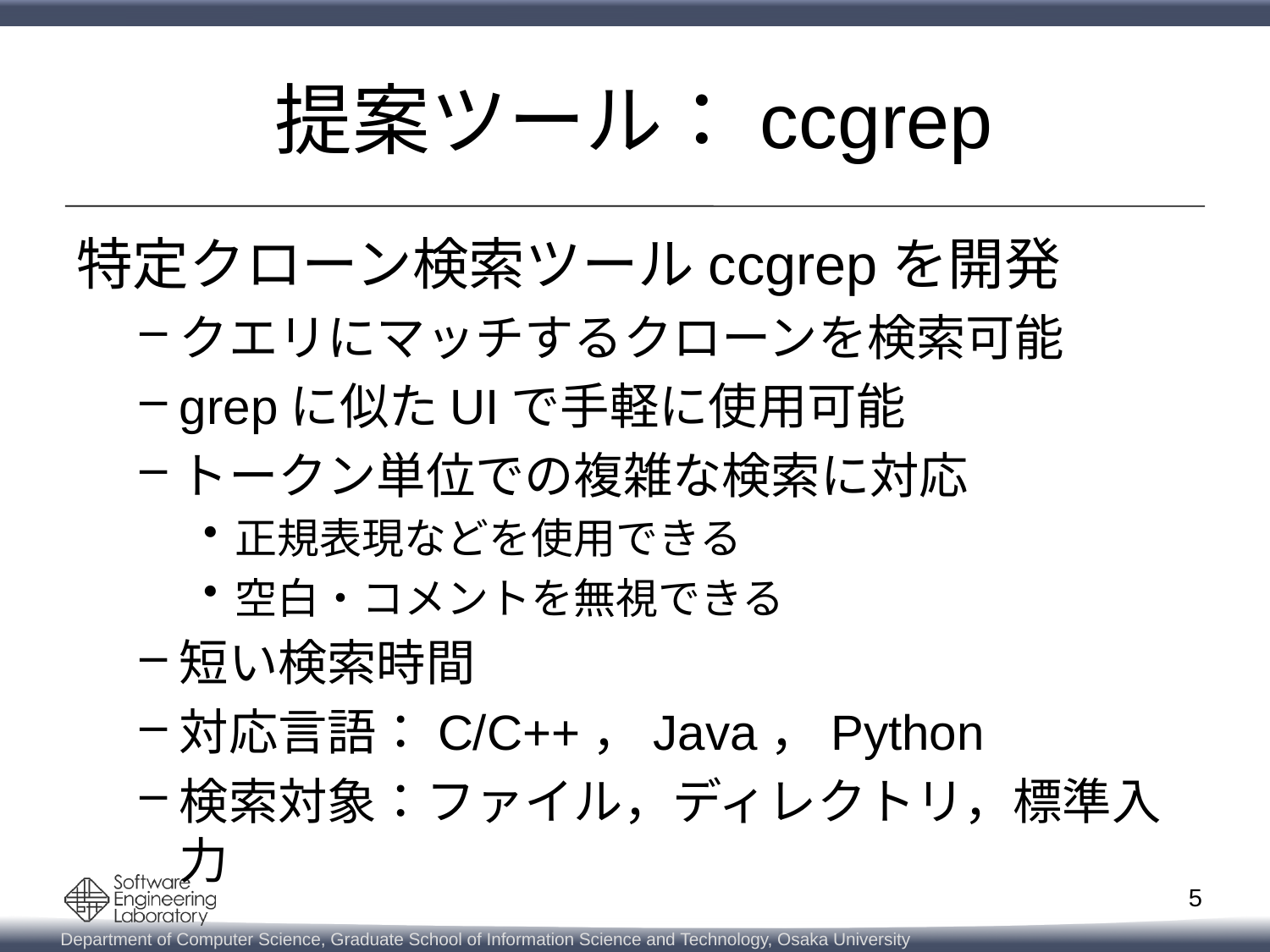

# 提案ツール：ccgrep
特定クローン検索ツールccgrepを開発
クエリにマッチするクローンを検索可能
grepに似たUIで手軽に使用可能
トークン単位での複雑な検索に対応
正規表現などを使用できる
空白・コメントを無視できる
短い検索時間
対応言語：C/C++，Java，Python
検索対象：ファイル，ディレクトリ，標準入力

5